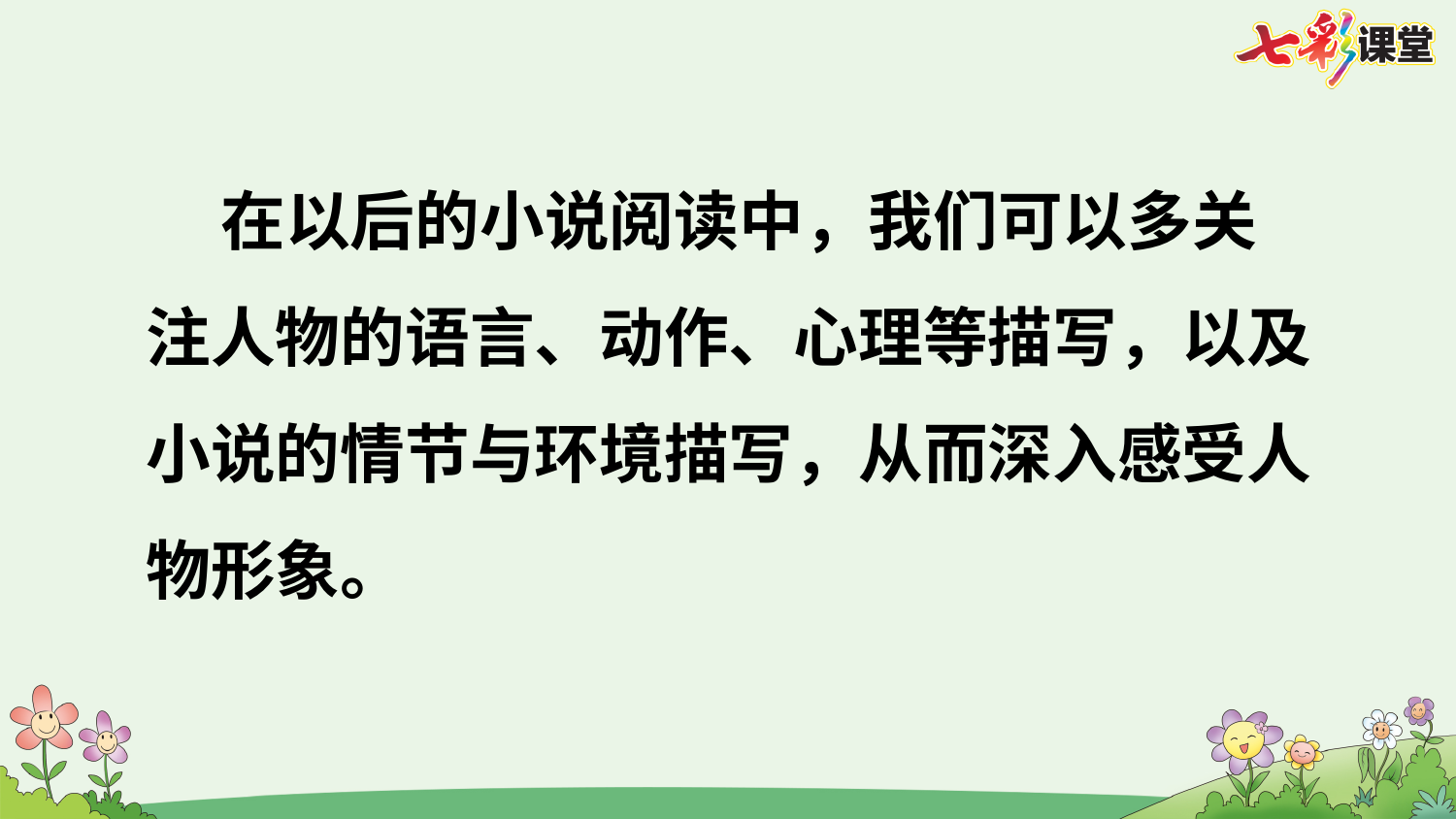

在以后的小说阅读中，我们可以多关注人物的语言、动作、心理等描写，以及小说的情节与环境描写，从而深入感受人物形象。